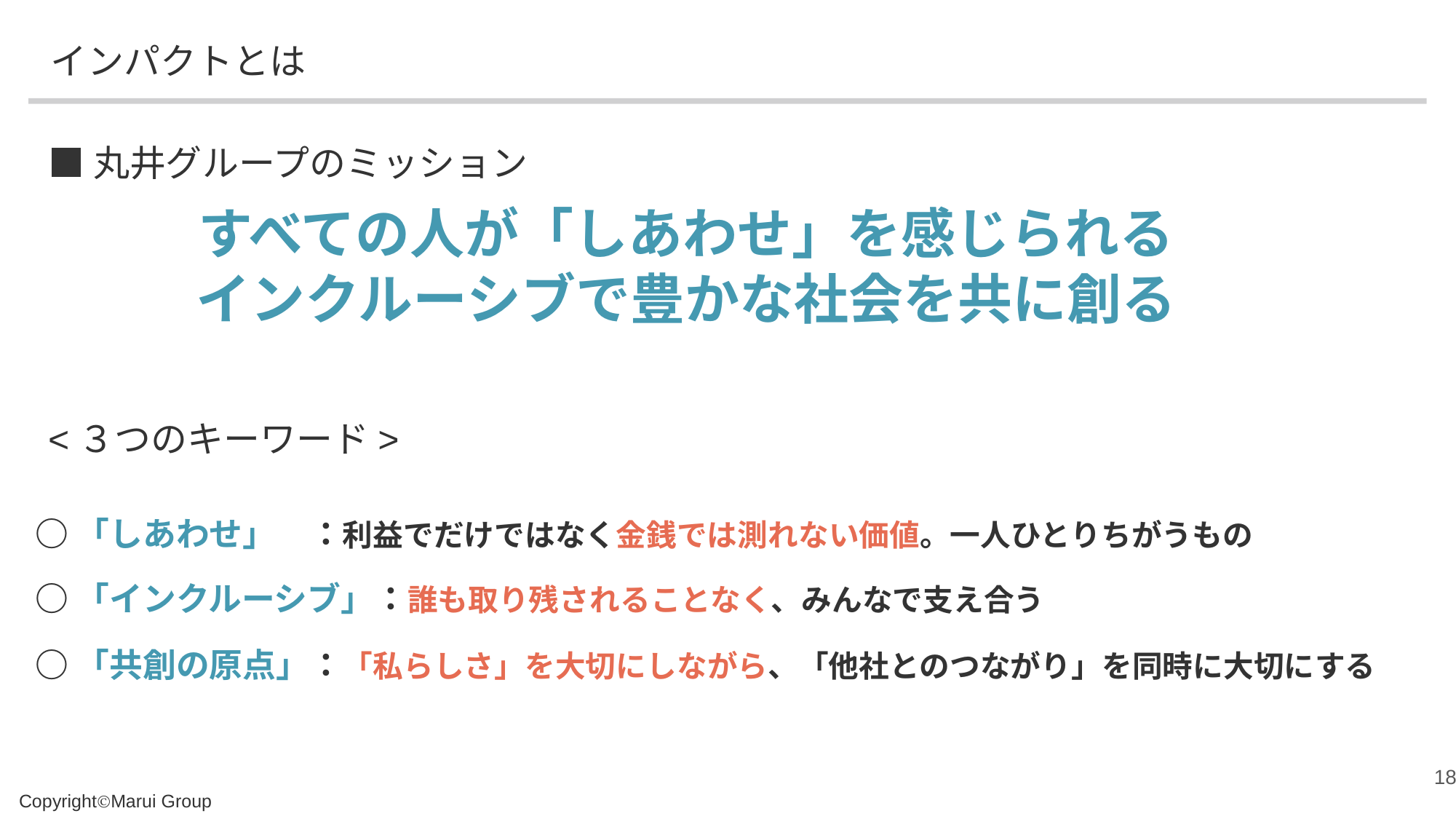

インパクトとは
■丸井グループのミッション
すべての人が「しあわせ」を感じられる
インクルーシブで豊かな社会を共に創る
<３つのキーワード>
○「しあわせ」　：利益でだけではなく金銭では測れない価値。一人ひとりちがうもの
○「インクルーシブ」：誰も取り残されることなく、みんなで支え合う
○「共創の原点」：「私らしさ」を大切にしながら、「他社とのつながり」を同時に大切にする
CopyrightⒸMarui Group